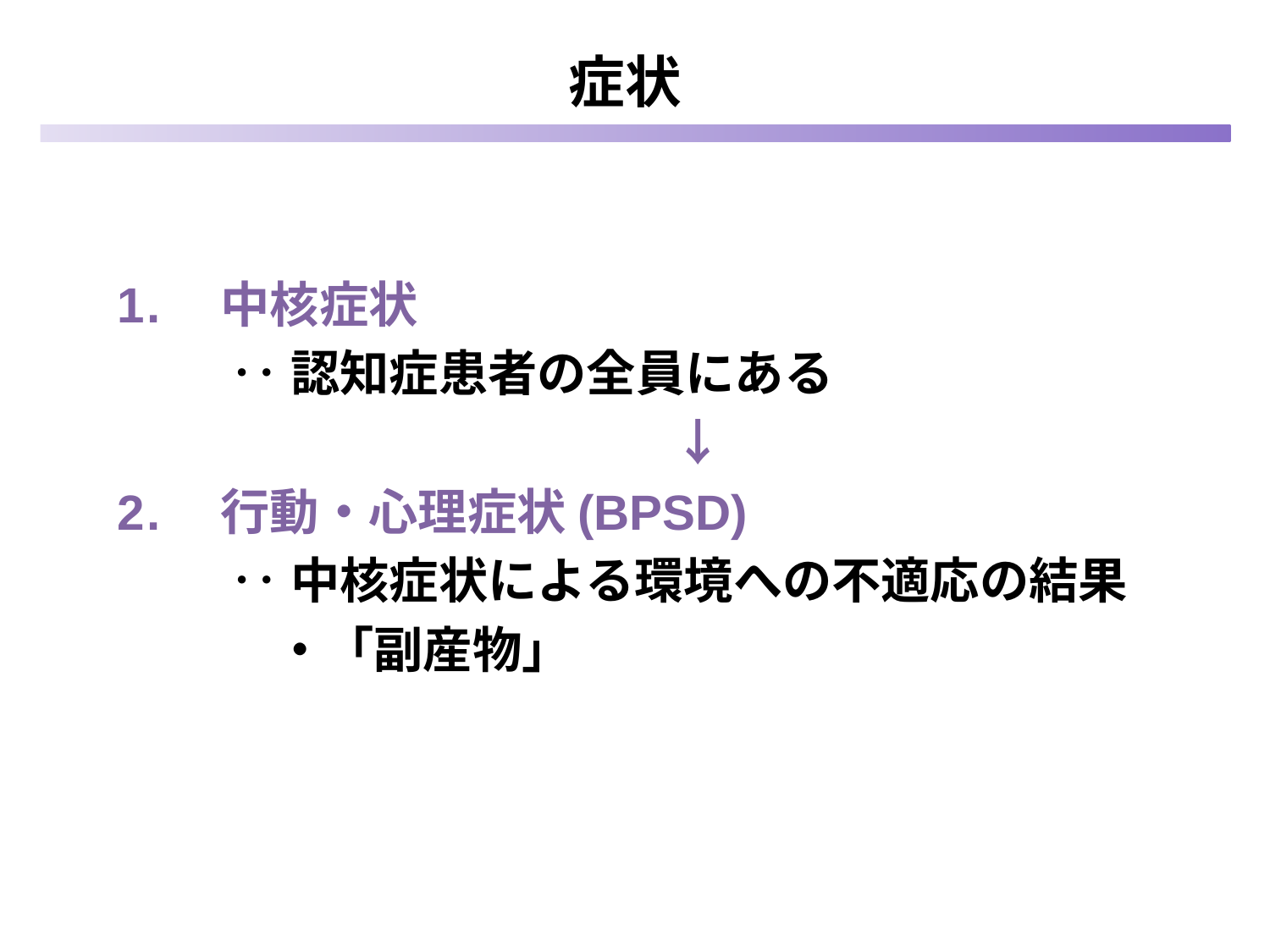

# 症状

中核症状
          ‥認知症患者の全員にある
　　　				↓
行動・心理症状(BPSD)
          ‥中核症状による環境への不適応の結果
             ・「副産物」